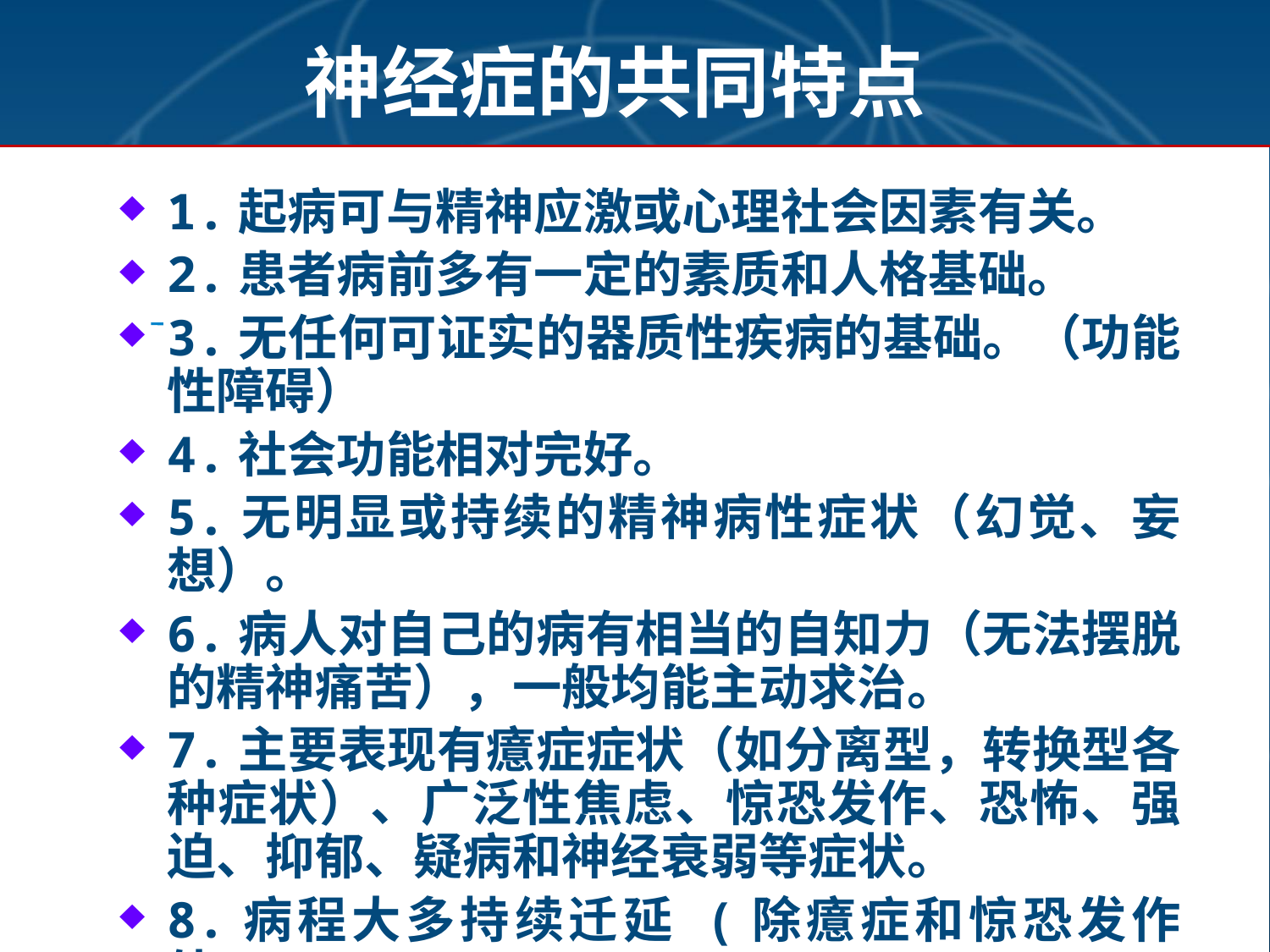

神经症的共同特点

1.起病可与精神应激或心理社会因素有关。
2.患者病前多有一定的素质和人格基础。
3.无任何可证实的器质性疾病的基础。（功能性障碍）
4.社会功能相对完好。
5.无明显或持续的精神病性症状（幻觉、妄想）。
6.病人对自己的病有相当的自知力（无法摆脱的精神痛苦），一般均能主动求治。
7.主要表现有癔症症状（如分离型，转换型各种症状）、广泛性焦虑、惊恐发作、恐怖、强迫、抑郁、疑病和神经衰弱等症状。
8.病程大多持续迁延 (除癔症和惊恐发作外)。